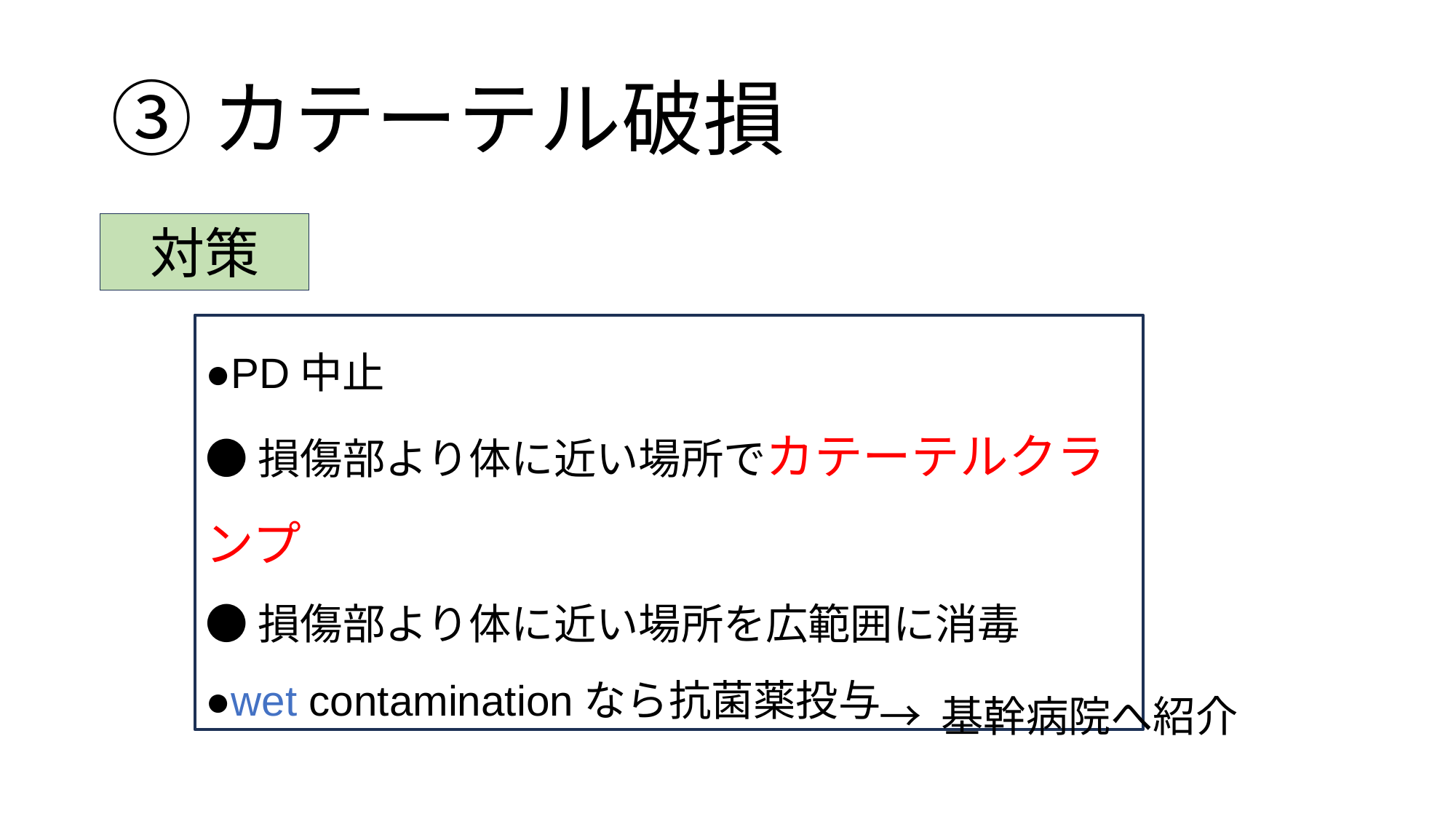

# ③カテーテル破損
対策
●PD中止
●損傷部より体に近い場所でカテーテルクランプ
●損傷部より体に近い場所を広範囲に消毒
●wet contaminationなら抗菌薬投与
→ 基幹病院へ紹介